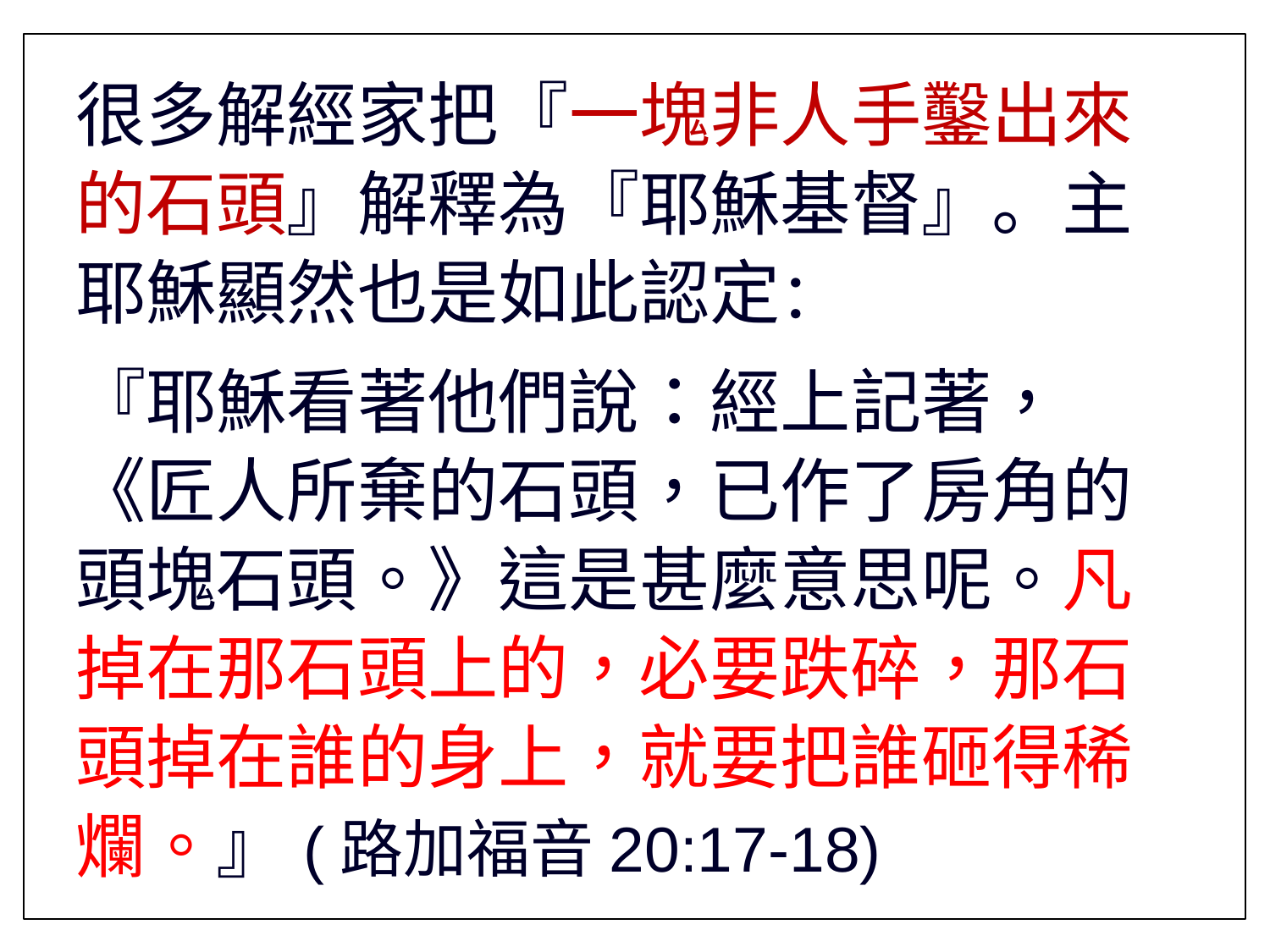

很多解經家把『一塊非人手鑿出來的石頭』解釋為『耶穌基督』。主耶穌顯然也是如此認定：
『耶穌看著他們說：經上記著，《匠人所棄的石頭，已作了房角的頭塊石頭。》這是甚麼意思呢。凡掉在那石頭上的，必要跌碎，那石頭掉在誰的身上，就要把誰砸得稀爛。』(路加福音20:17-18)